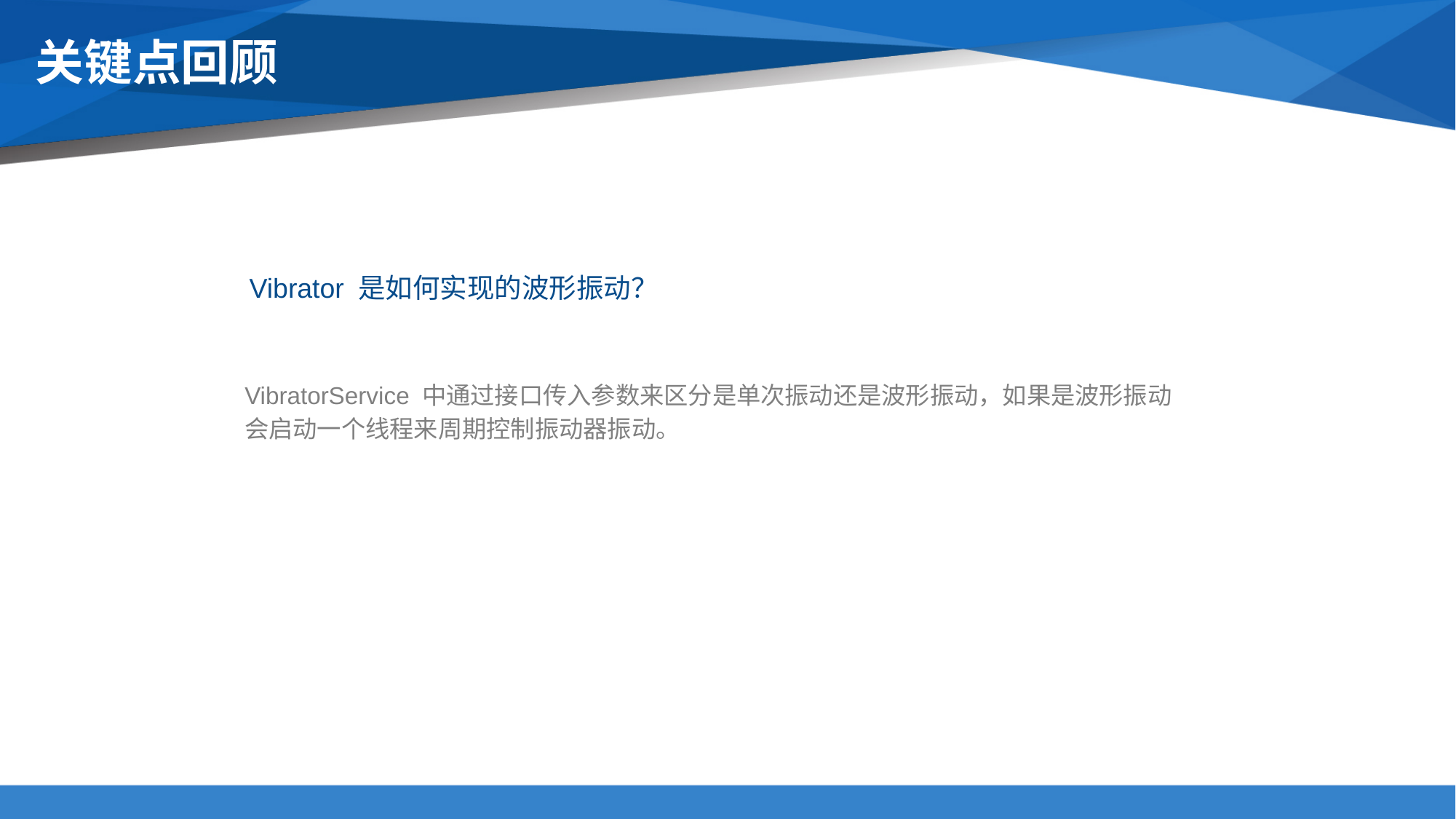

# 关键点回顾
Vibrator 是如何实现的波形振动？
VibratorService 中通过接口传入参数来区分是单次振动还是波形振动，如果是波形振动会启动一个线程来周期控制振动器振动。